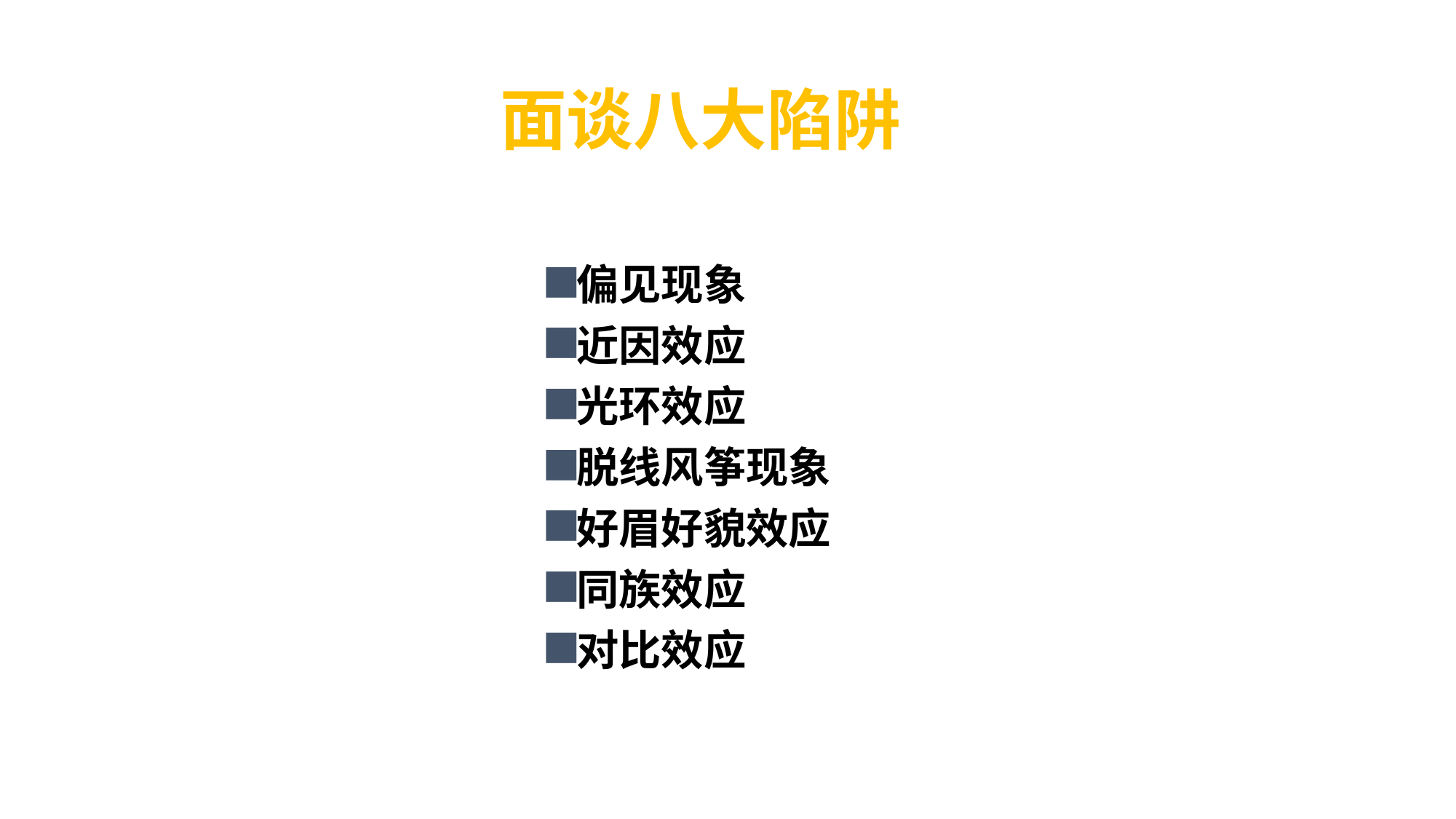

# 面谈八大陷阱
偏见现象
近因效应
光环效应
脱线风筝现象
好眉好貌效应
同族效应
对比效应